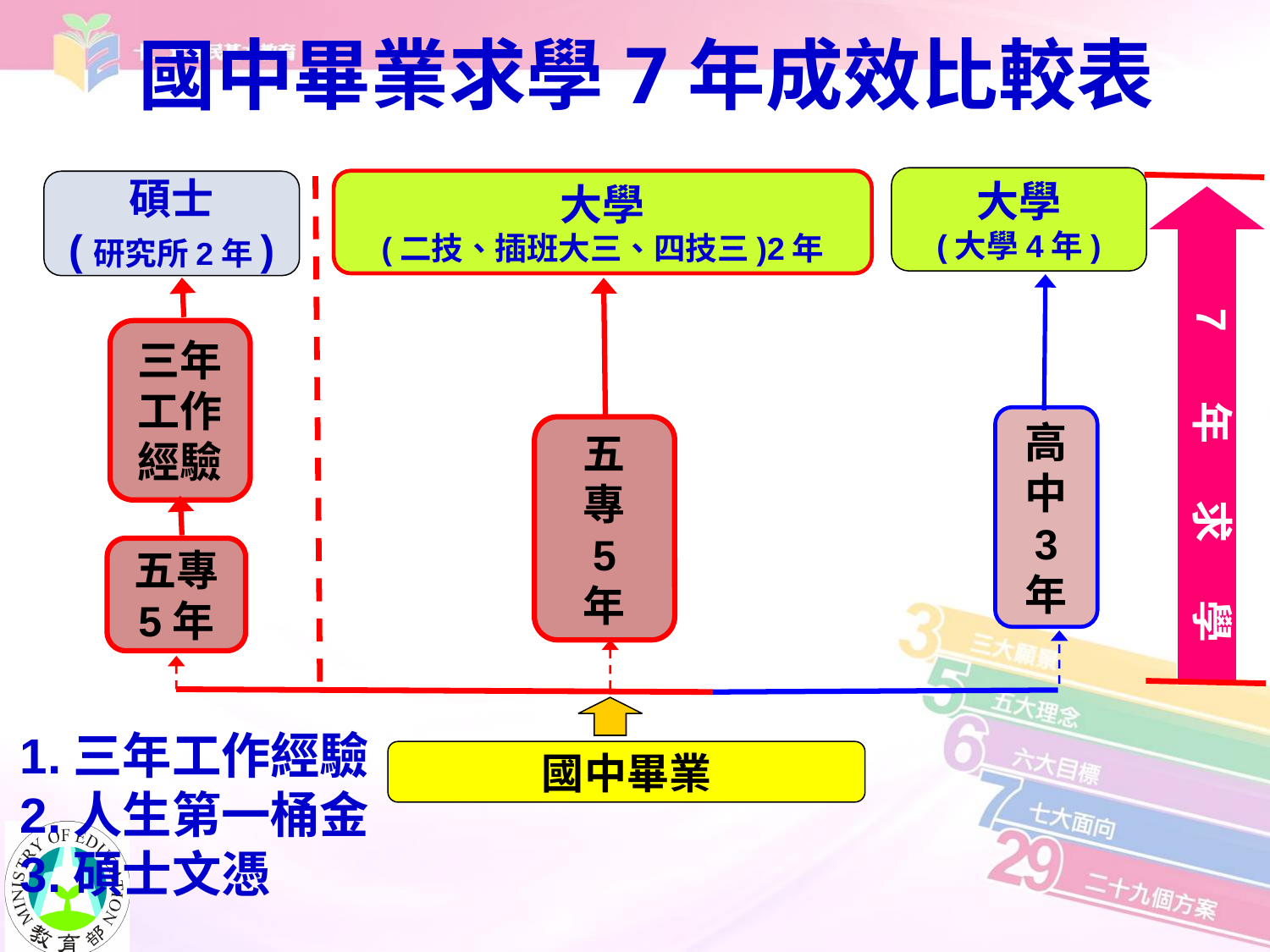

# 國中畢業求學7年成效比較表

大學
(大學4年)
大學
(二技、插班大三、四技三)2年

高
中
3
年

國中畢業
碩士
(研究所2年)

三年
工作
經驗

五專
5年

五
專
5
年

7     年      求      學

1.三年工作經驗
2.人生第一桶金
3.碩士文憑